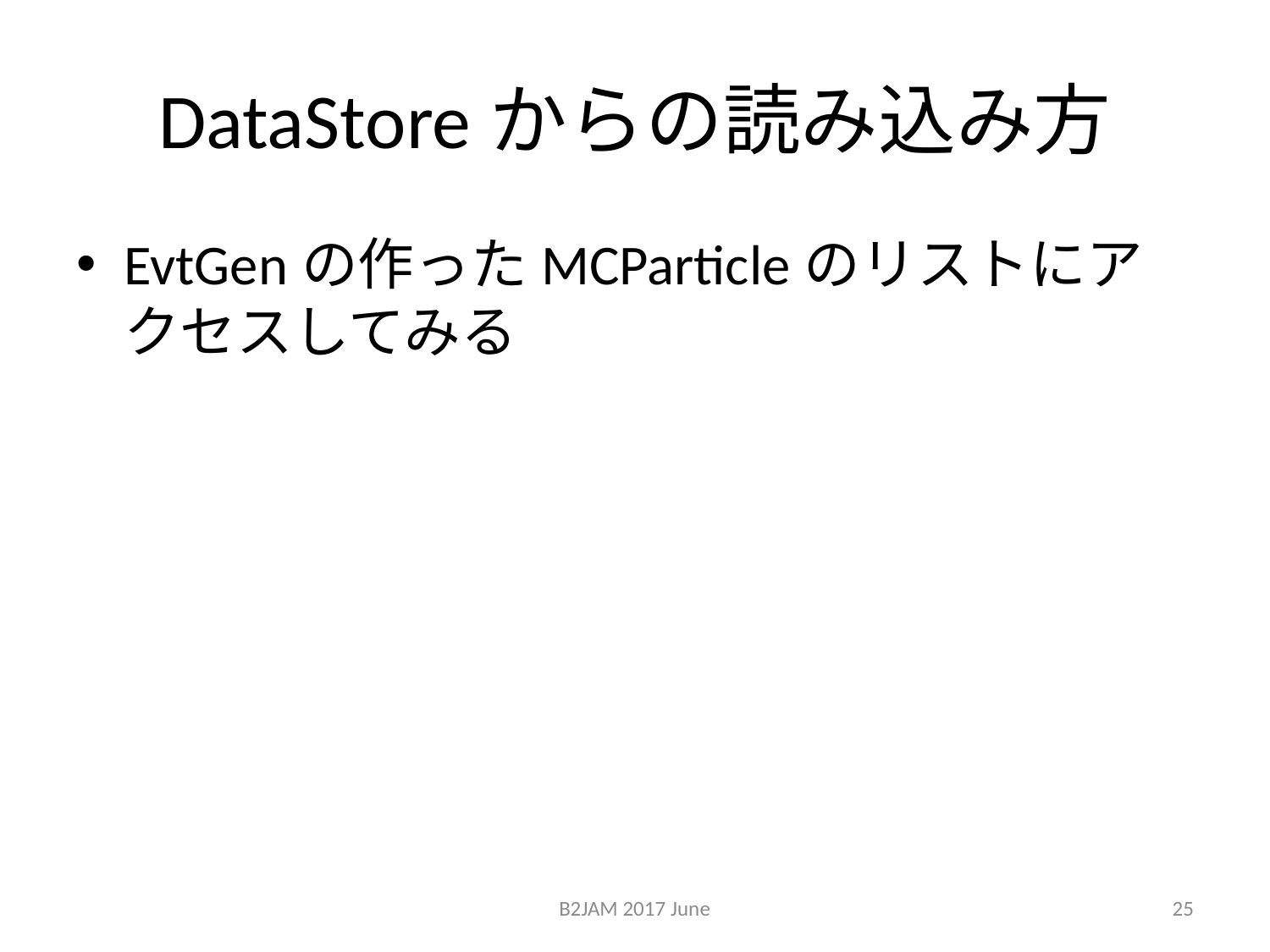

# DataStoreからの読み込み方
EvtGenの作ったMCParticleのリストにアクセスしてみる

B2JAM 2017 June
25